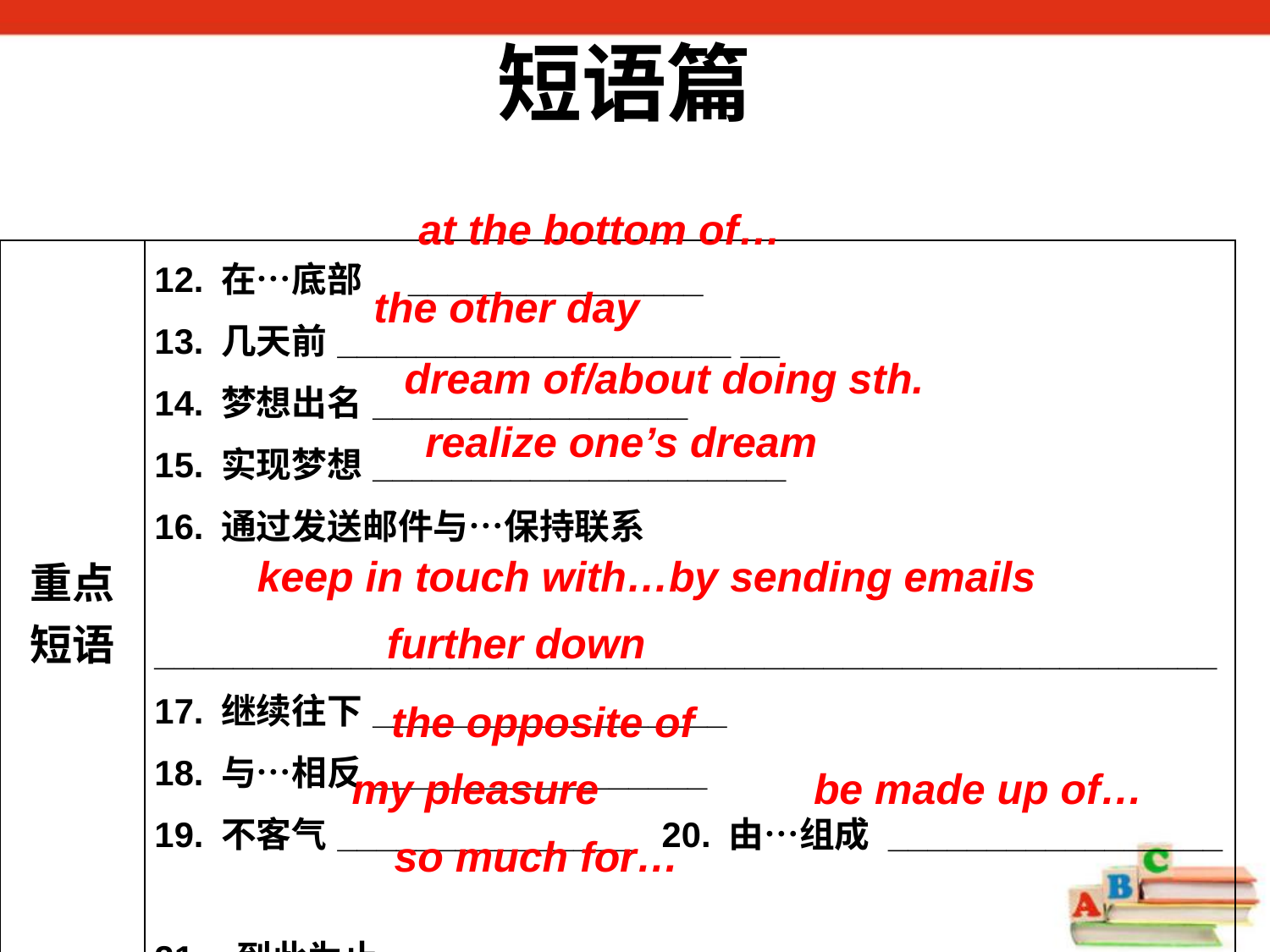

短语篇
at the bottom of…
| 重点 短语 | 12. 在…底部　\_\_\_\_\_\_\_\_\_\_\_\_\_\_\_ 13. 几天前\_\_\_\_\_\_\_\_\_\_\_\_\_\_\_\_\_\_\_\_ \_\_ 14. 梦想出名\_\_\_\_\_\_\_\_\_\_\_\_\_\_\_\_ 15. 实现梦想\_\_\_\_\_\_\_\_\_\_\_\_\_\_\_\_\_\_\_\_\_ 16. 通过发送邮件与…保持联系 \_\_\_\_\_\_\_\_\_\_\_\_\_\_\_\_\_\_\_\_\_\_\_\_\_\_\_\_\_\_\_\_\_\_\_\_\_\_\_\_\_\_\_\_\_\_\_\_\_\_\_\_\_\_ 17. 继续往下\_\_\_\_\_\_\_\_\_\_\_\_\_\_\_\_\_\_ 18. 与…相反\_\_\_\_\_\_\_\_\_\_\_\_\_\_\_\_\_ 19. 不客气\_\_\_\_\_\_\_\_\_\_\_\_\_\_\_ 20. 由…组成 \_\_\_\_\_\_\_\_\_\_\_\_\_\_\_\_\_ 21…到此为止 \_\_\_\_\_\_\_\_\_\_\_\_\_\_\_\_\_\_\_\_\_\_\_ |
| --- | --- |
the other day
dream of/about doing sth.
realize one’s dream
keep in touch with…by sending emails
further down
the opposite of
my pleasure
be made up of…
so much for…